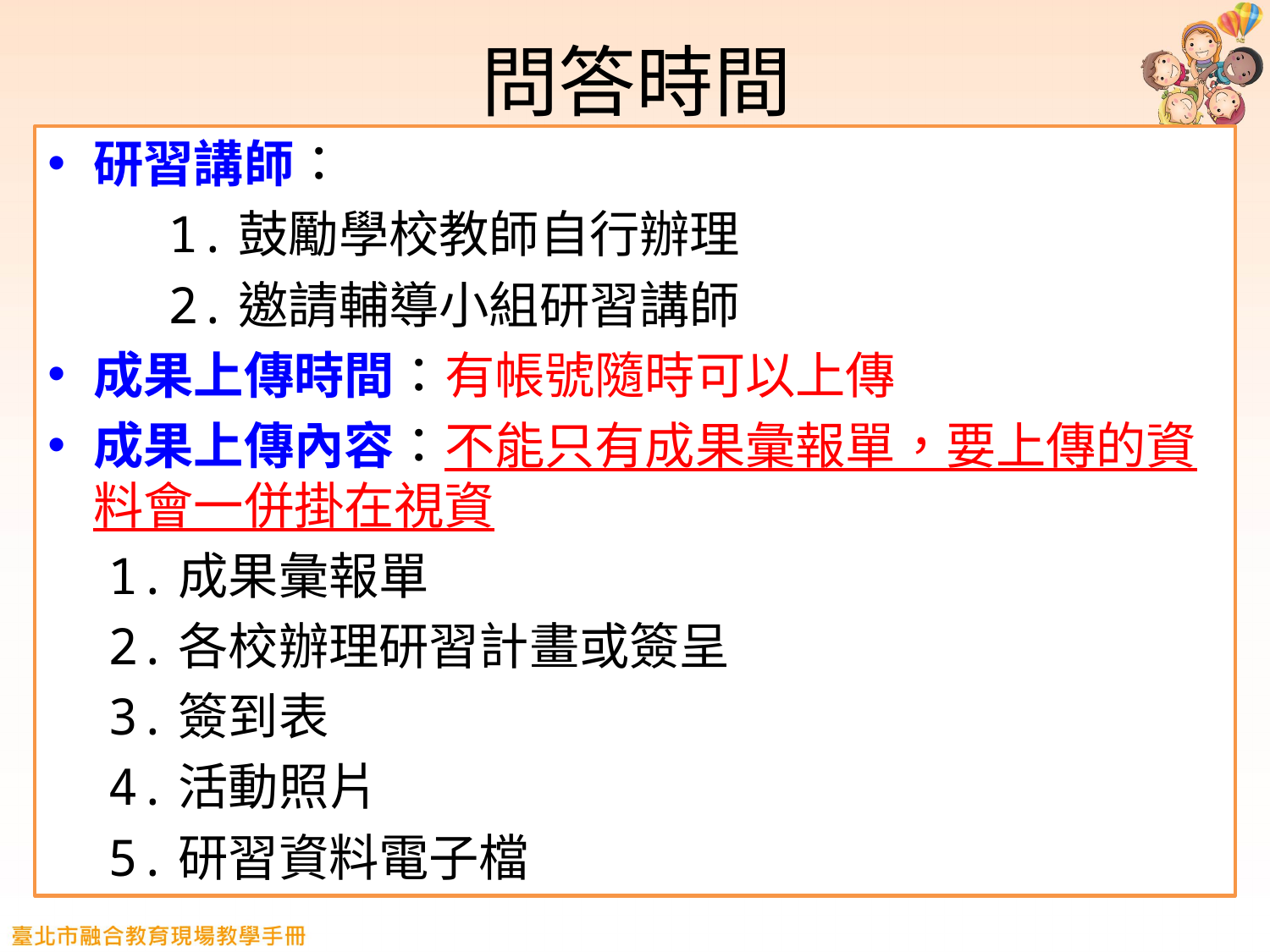

# 問答時間
研習講師：
    1.鼓勵學校教師自行辦理
    2.邀請輔導小組研習講師
成果上傳時間：有帳號隨時可以上傳
成果上傳內容：不能只有成果彙報單，要上傳的資料會一併掛在視資
  1.成果彙報單
  2.各校辦理研習計畫或簽呈
  3.簽到表
  4.活動照片
  5.研習資料電子檔